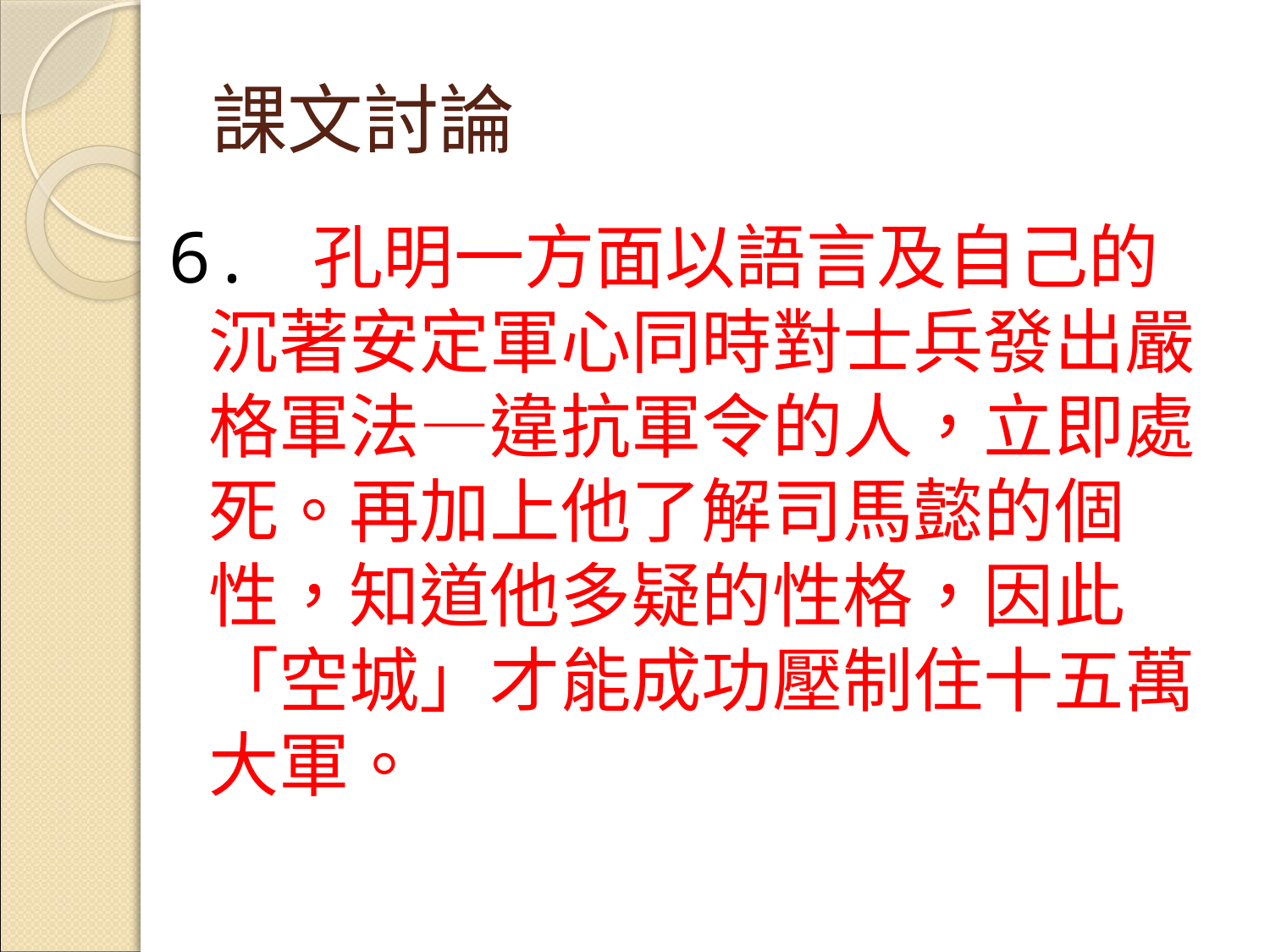

課文討論
6. 孔明一方面以語言及自己的沉著安定軍心同時對士兵發出嚴格軍法—違抗軍令的人，立即處死。再加上他了解司馬懿的個性，知道他多疑的性格，因此「空城」才能成功壓制住十五萬大軍。